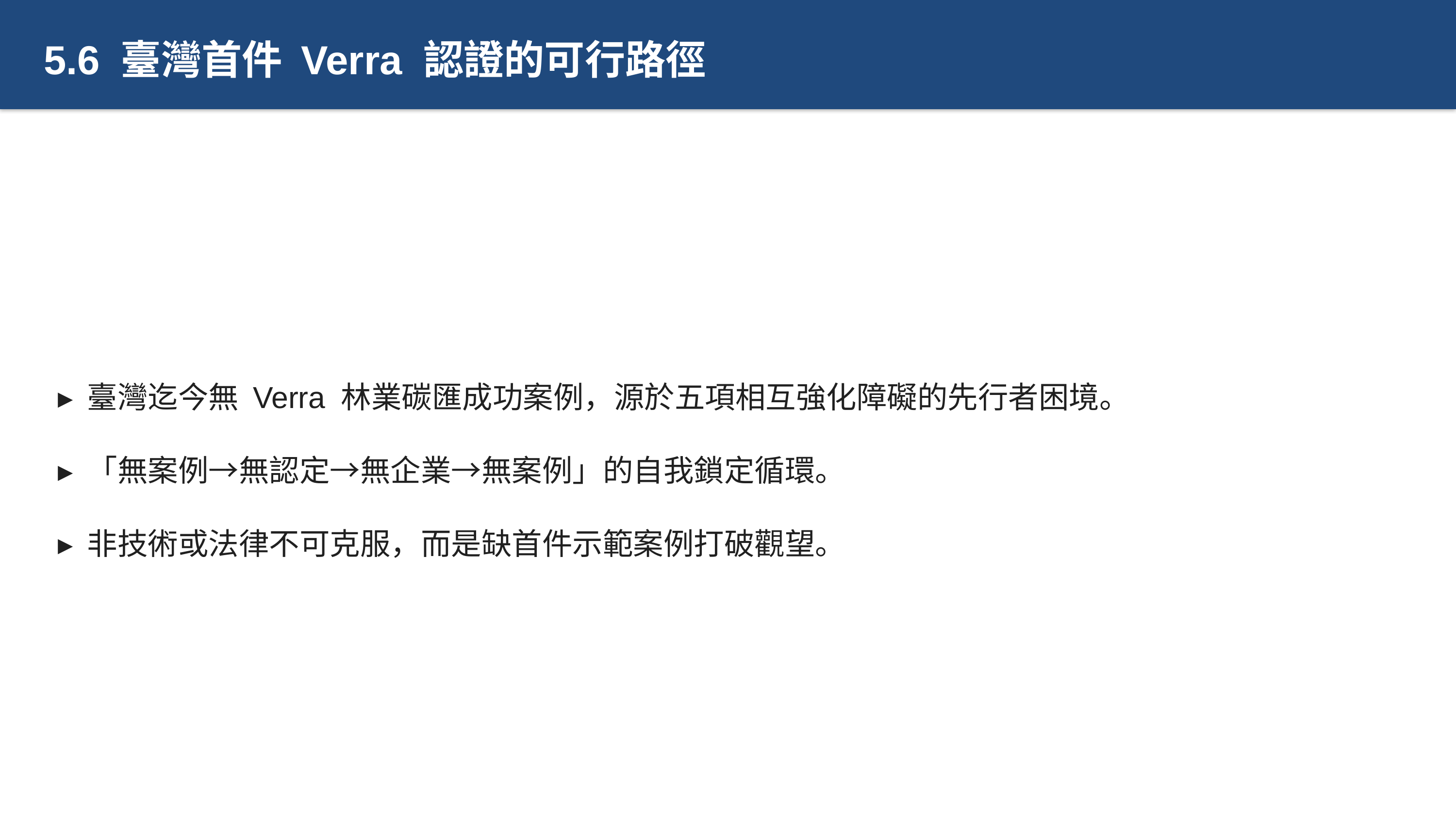

5.6 臺灣首件 Verra 認證的可行路徑
▸ 臺灣迄今無 Verra 林業碳匯成功案例，源於五項相互強化障礙的先行者困境。
▸ 「無案例→無認定→無企業→無案例」的自我鎖定循環。
▸ 非技術或法律不可克服，而是缺首件示範案例打破觀望。